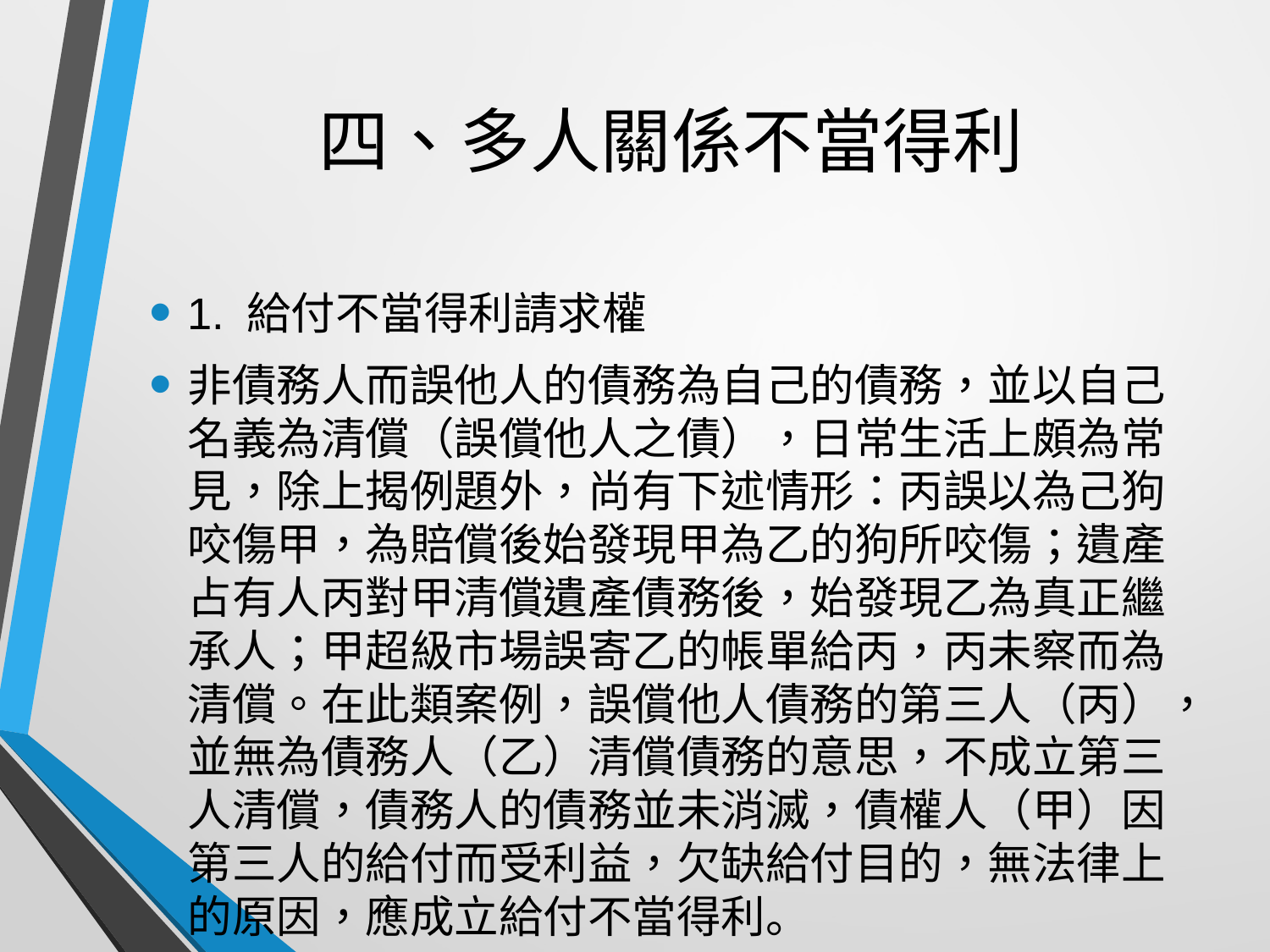

# 四、多人關係不當得利
1. 給付不當得利請求權
非債務人而誤他人的債務為自己的債務，並以自己名義為清償（誤償他人之債），日常生活上頗為常見，除上揭例題外，尚有下述情形：丙誤以為己狗咬傷甲，為賠償後始發現甲為乙的狗所咬傷；遺產占有人丙對甲清償遺產債務後，始發現乙為真正繼承人；甲超級市場誤寄乙的帳單給丙，丙未察而為清償。在此類案例，誤償他人債務的第三人（丙），並無為債務人（乙）清償債務的意思，不成立第三人清償，債務人的債務並未消滅，債權人（甲）因第三人的給付而受利益，欠缺給付目的，無法律上的原因，應成立給付不當得利。